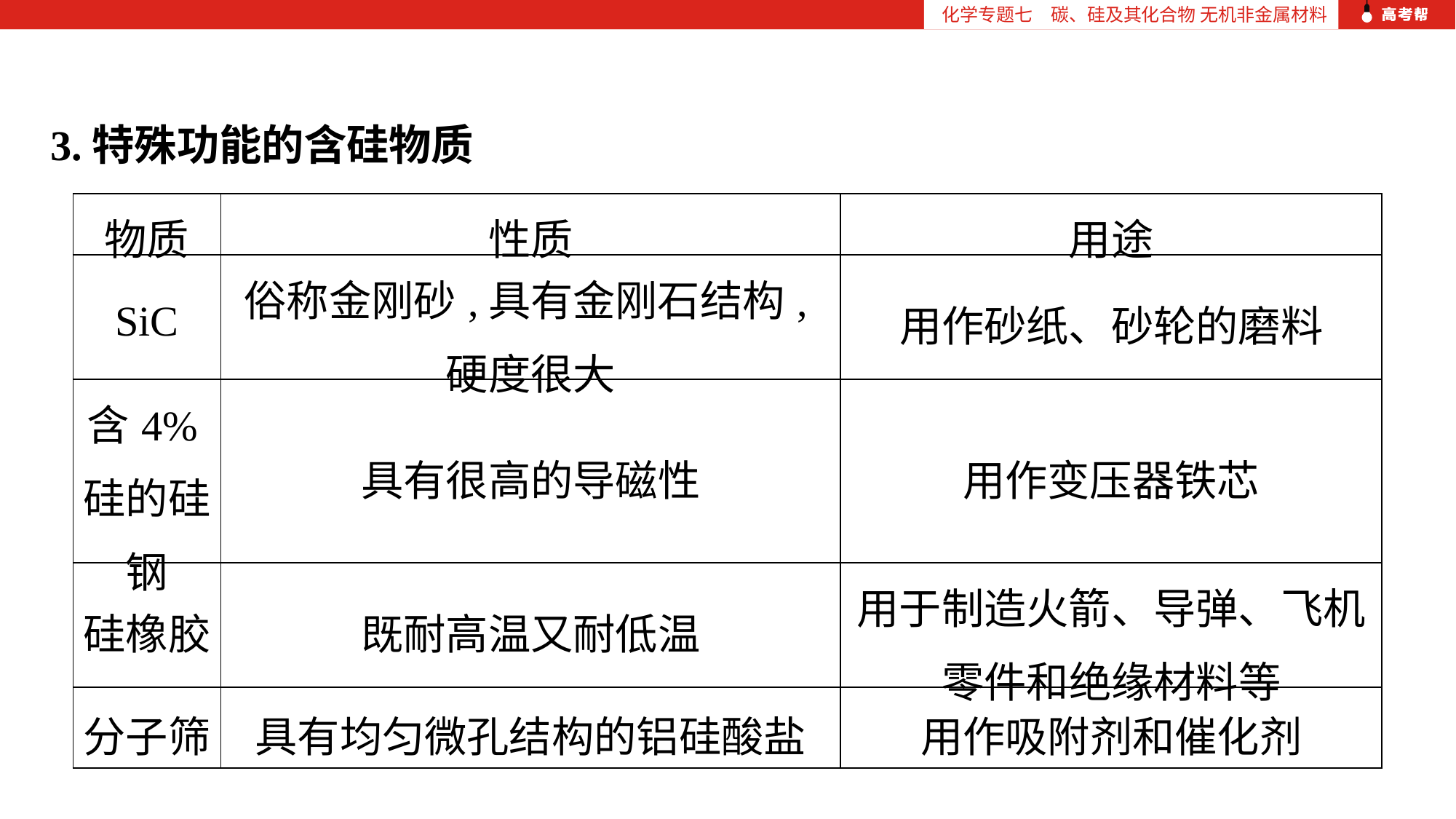

化学专题七　碳、硅及其化合物 无机非金属材料

 3.特殊功能的含硅物质
| 物质 | 性质 | 用途 |
| --- | --- | --- |
| SiC | 俗称金刚砂,具有金刚石结构,硬度很大 | 用作砂纸、砂轮的磨料 |
| 含4%硅的硅钢 | 具有很高的导磁性 | 用作变压器铁芯 |
| 硅橡胶 | 既耐高温又耐低温 | 用于制造火箭、导弹、飞机零件和绝缘材料等 |
| 分子筛 | 具有均匀微孔结构的铝硅酸盐 | 用作吸附剂和催化剂 |